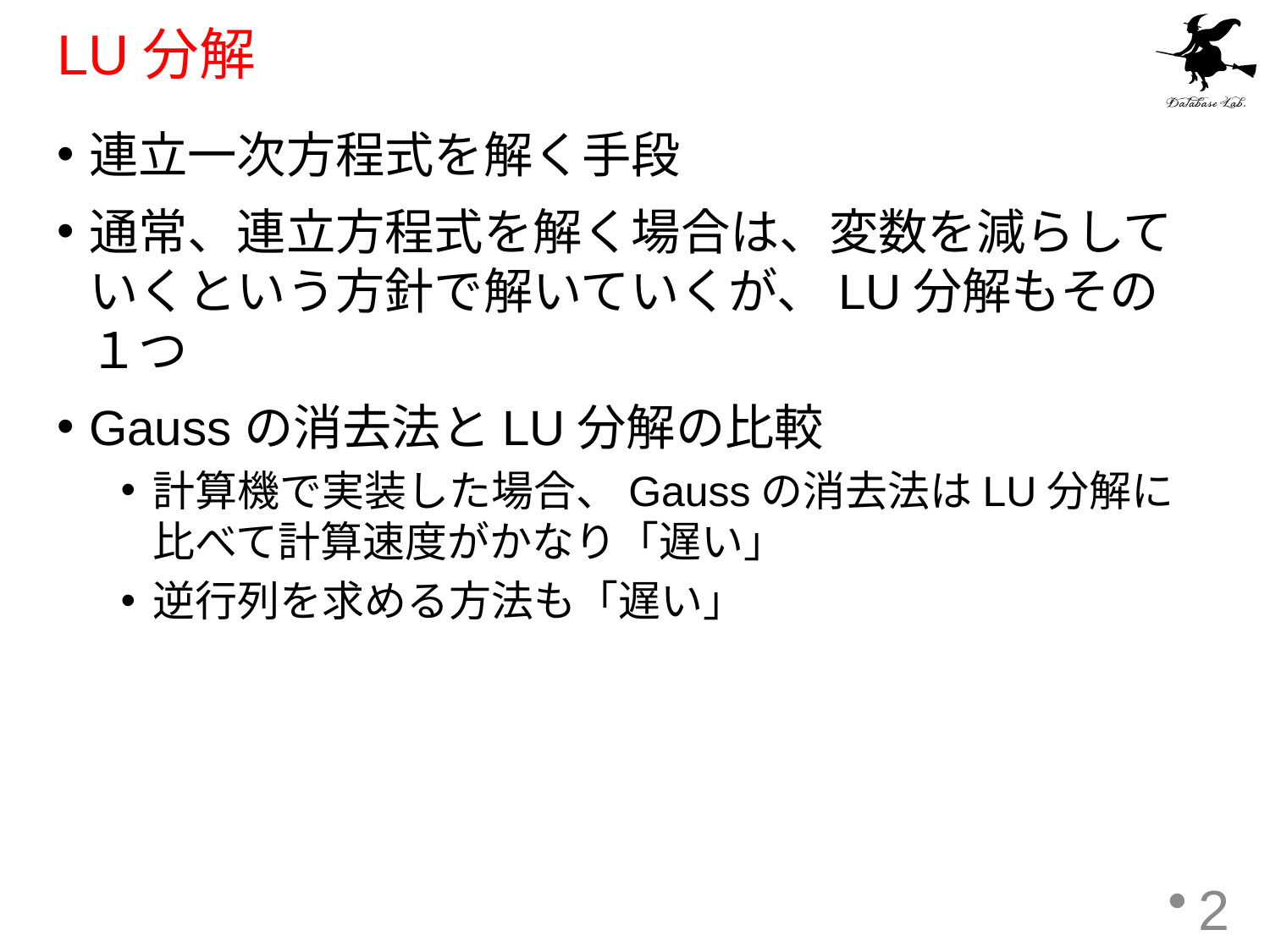

# LU分解
連立一次方程式を解く手段
通常、連立方程式を解く場合は、変数を減らしていくという方針で解いていくが、LU分解もその１つ
Gaussの消去法とLU分解の比較
計算機で実装した場合、Gaussの消去法はLU分解に比べて計算速度がかなり「遅い」
逆行列を求める方法も「遅い」

2